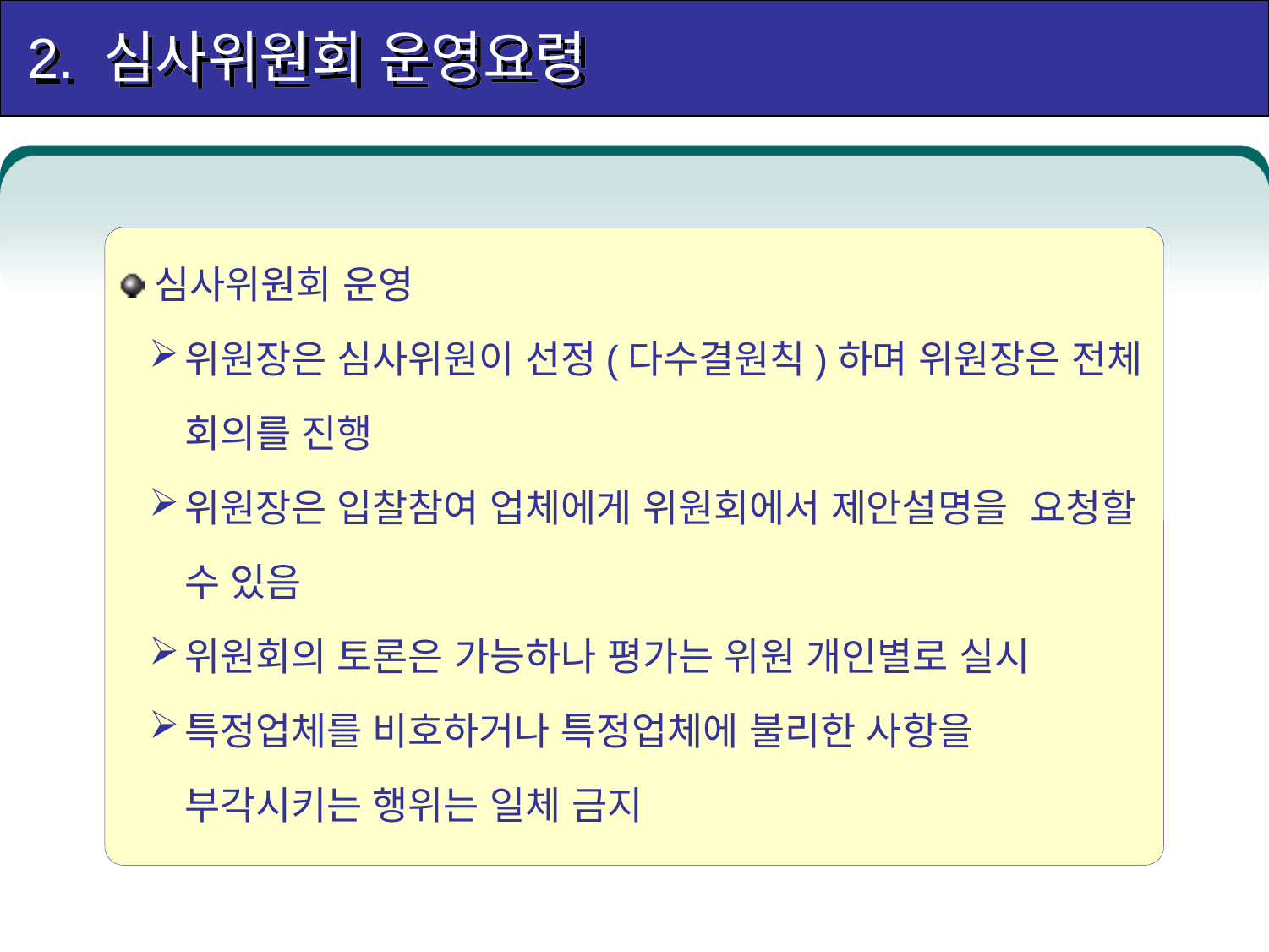

2. 심사위원회 운영요령
심사위원회 운영
위원장은 심사위원이 선정(다수결원칙)하며 위원장은 전체 회의를 진행
위원장은 입찰참여 업체에게 위원회에서 제안설명을  요청할 수 있음
위원회의 토론은 가능하나 평가는 위원 개인별로 실시
특정업체를 비호하거나 특정업체에 불리한 사항을 부각시키는 행위는 일체 금지